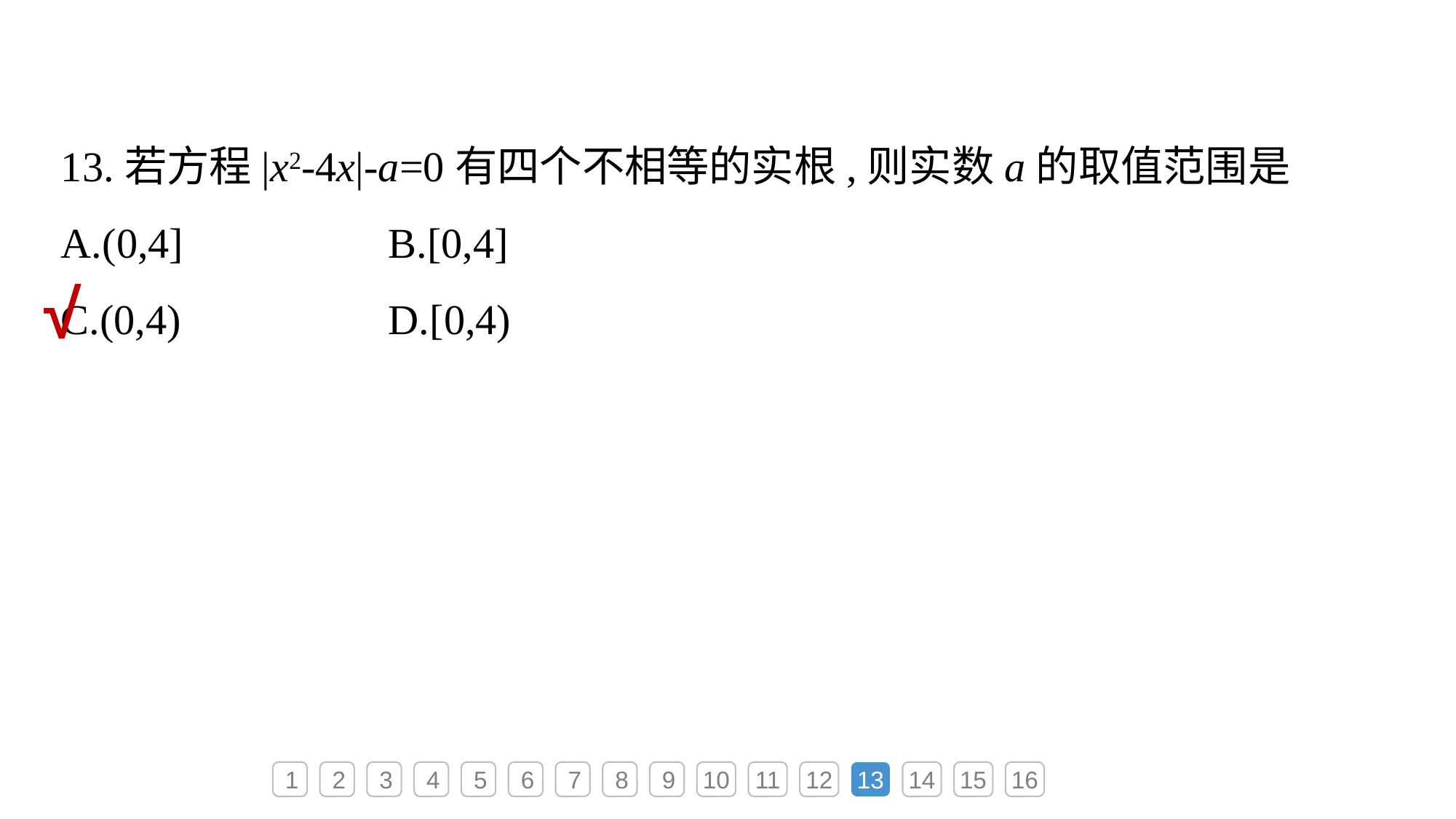

13.若方程|x2-4x|-a=0有四个不相等的实根,则实数a的取值范围是
A.(0,4]		B.[0,4]
C.(0,4)		D.[0,4)
√
1
2
3
4
5
6
7
8
9
10
11
12
13
14
15
16